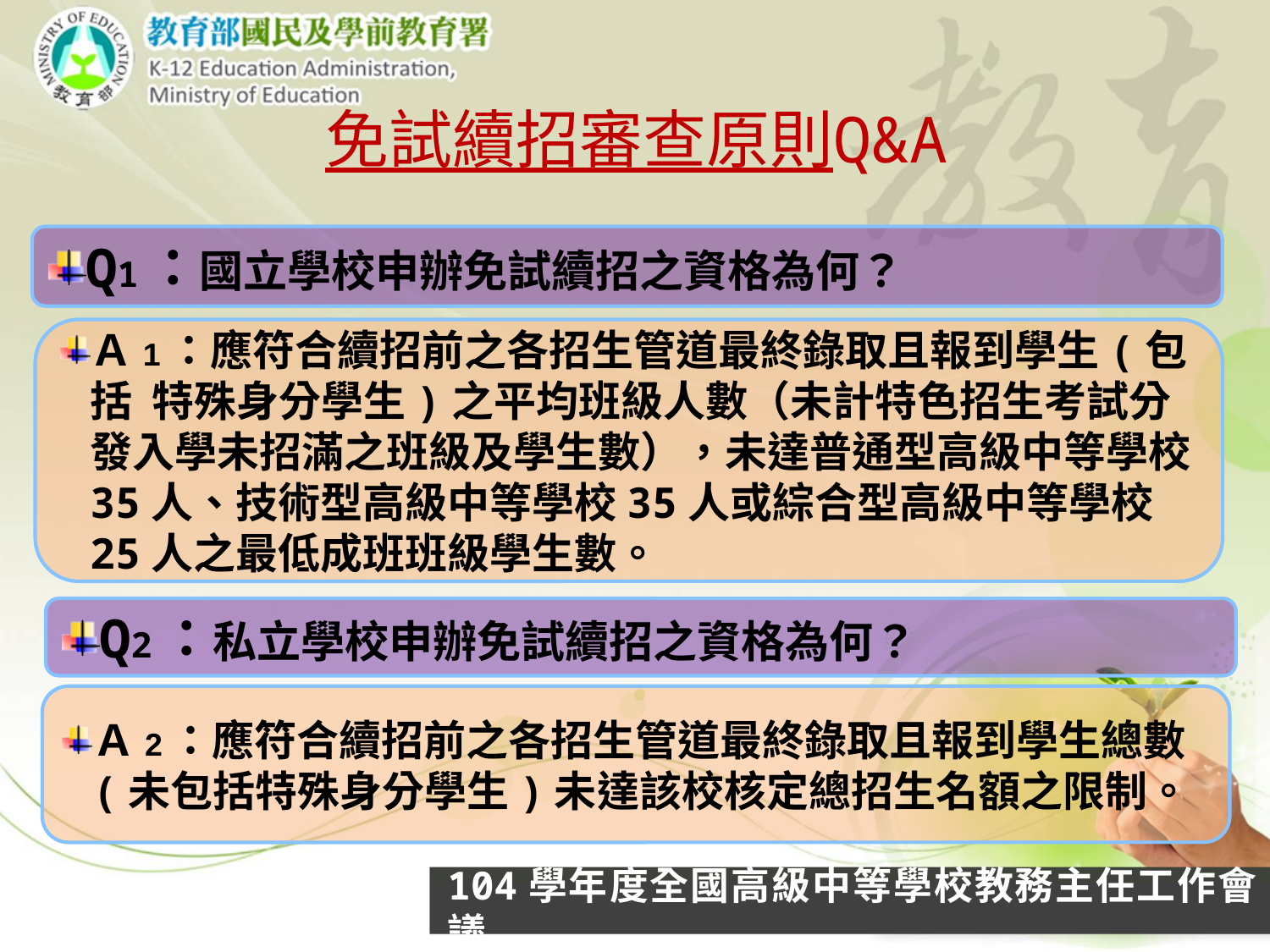

# 免試續招審查原則Q&A
Q1：國立學校申辦免試續招之資格為何？
Ａ1：應符合續招前之各招生管道最終錄取且報到學生(包括  特殊身分學生)之平均班級人數（未計特色招生考試分發入學未招滿之班級及學生數），未達普通型高級中等學校35人、技術型高級中等學校35人或綜合型高級中等學校25人之最低成班班級學生數。
Q2：私立學校申辦免試續招之資格為何？
Ａ2：應符合續招前之各招生管道最終錄取且報到學生總數(未包括特殊身分學生)未達該校核定總招生名額之限制。
104學年度全國高級中等學校教務主任工作會議
12
12